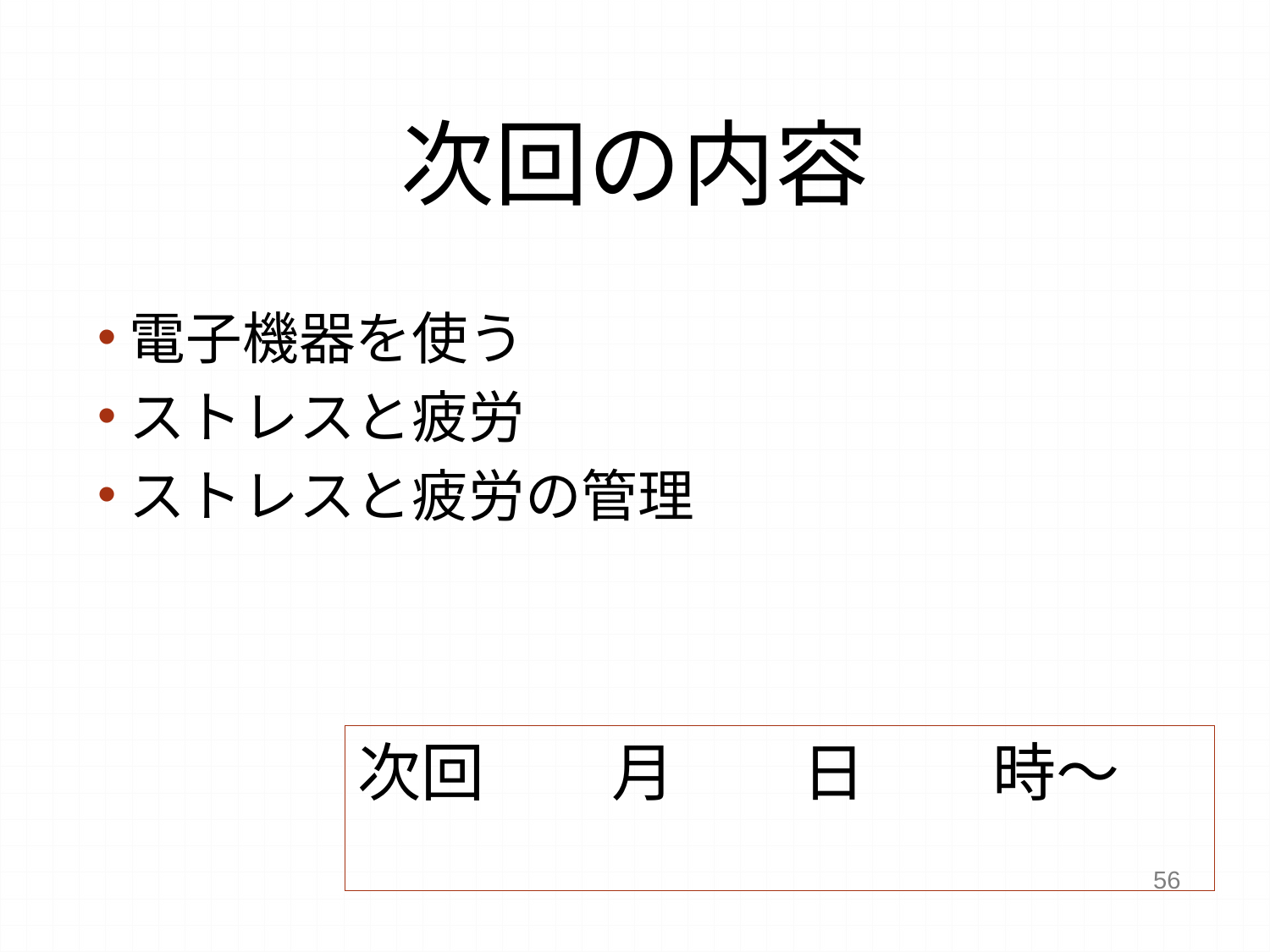

# 次回の内容
電子機器を使う
ストレスと疲労
ストレスと疲労の管理
次回　　月　　日　　時～
56